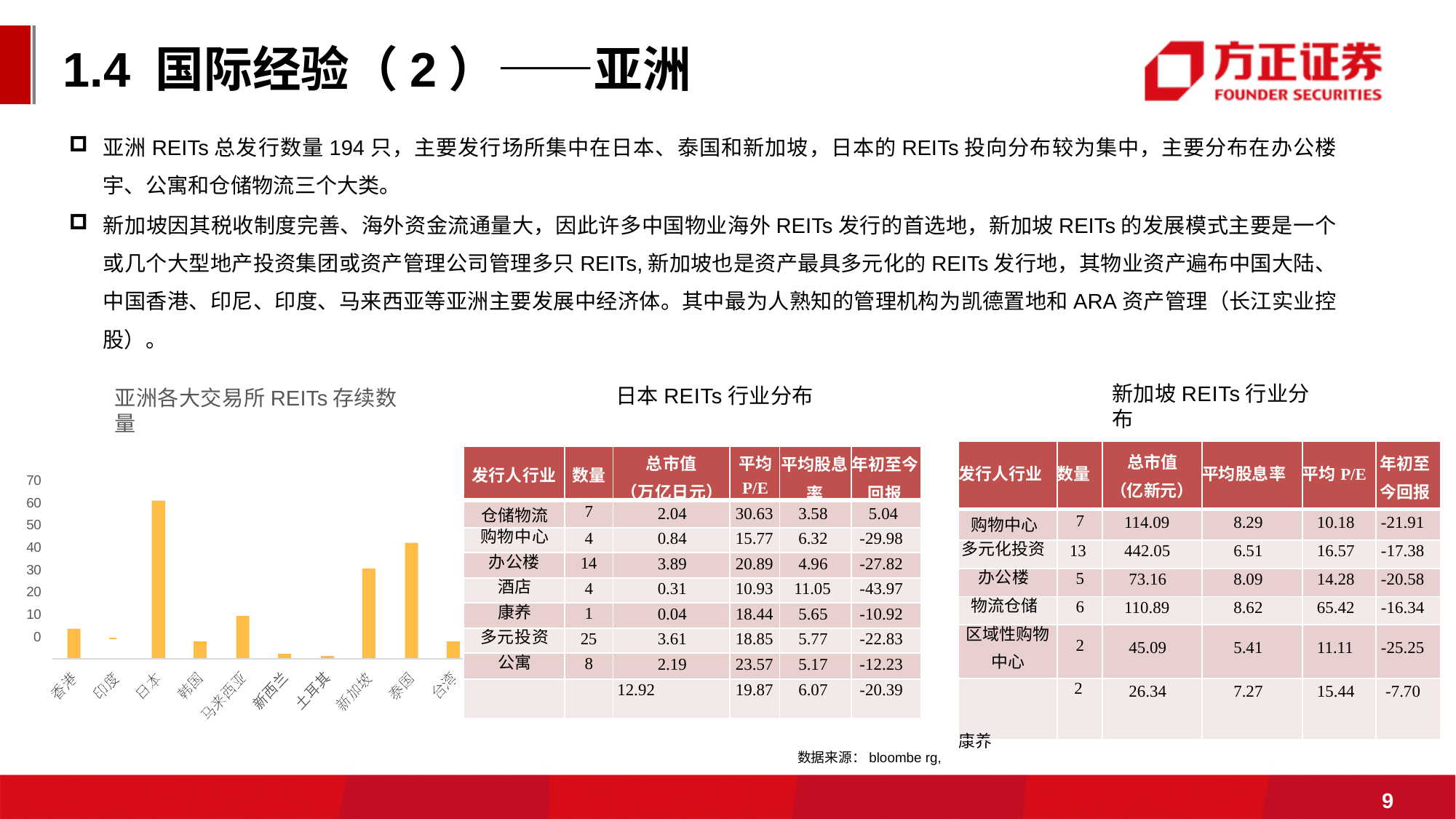

1.4 国际经验（2）——亚洲
亚洲REITs总发行数量194只，主要发行场所集中在日本、泰国和新加坡，日本的REITs投向分布较为集中，主要分布在办公楼宇、公寓和仓储物流三个大类。
新加坡因其税收制度完善、海外资金流通量大，因此许多中国物业海外REITs发行的首选地，新加坡REITs的发展模式主要是一个或几个大型地产投资集团或资产管理公司管理多只REITs,新加坡也是资产最具多元化的REITs发行地，其物业资产遍布中国大陆、中国香港、印尼、印度、马来西亚等亚洲主要发展中经济体。其中最为人熟知的管理机构为凯德置地和ARA资产管理（长江实业控股）。
新加坡REITs行业分布
日本REITs行业分布
亚洲各大交易所REITs存续数量
70
60
50
40
30
20
10
0

| 发行人行业 | 数量 | 总市值 （亿新元） | 平均股息率 | 平均P/E | 年初至 今回报 |
| --- | --- | --- | --- | --- | --- |
| 购物中心 | 7 | 114.09 | 8.29 | 10.18 | -21.91 |
| 多元化投资 | 13 | 442.05 | 6.51 | 16.57 | -17.38 |
| 办公楼 | 5 | 73.16 | 8.09 | 14.28 | -20.58 |
| 物流仓储 | 6 | 110.89 | 8.62 | 65.42 | -16.34 |
| 区域性购物 中心 | 2 | 45.09 | 5.41 | 11.11 | -25.25 |
| 康养 | 2 | 26.34 | 7.27 | 15.44 | -7.70 |
| 发行人行业 | 数量 | 总市值 （万亿日元） | 平均 P/E | 平均股息 率 | 年初至今 回报 |
| --- | --- | --- | --- | --- | --- |
| 仓储物流 | 7 | 2.04 | 30.63 | 3.58 | 5.04 |
| 购物中心 | 4 | 0.84 | 15.77 | 6.32 | -29.98 |
| 办公楼 | 14 | 3.89 | 20.89 | 4.96 | -27.82 |
| 酒店 | 4 | 0.31 | 10.93 | 11.05 | -43.97 |
| 康养 | 1 | 0.04 | 18.44 | 5.65 | -10.92 |
| 多元投资 | 25 | 3.61 | 18.85 | 5.77 | -22.83 |
| 公寓 | 8 | 2.19 | 23.57 | 5.17 | -12.23 |
|  |  | 12.92 | 19.87 | 6.07 | -20.39 |
数据来源：bloombe rg,
9